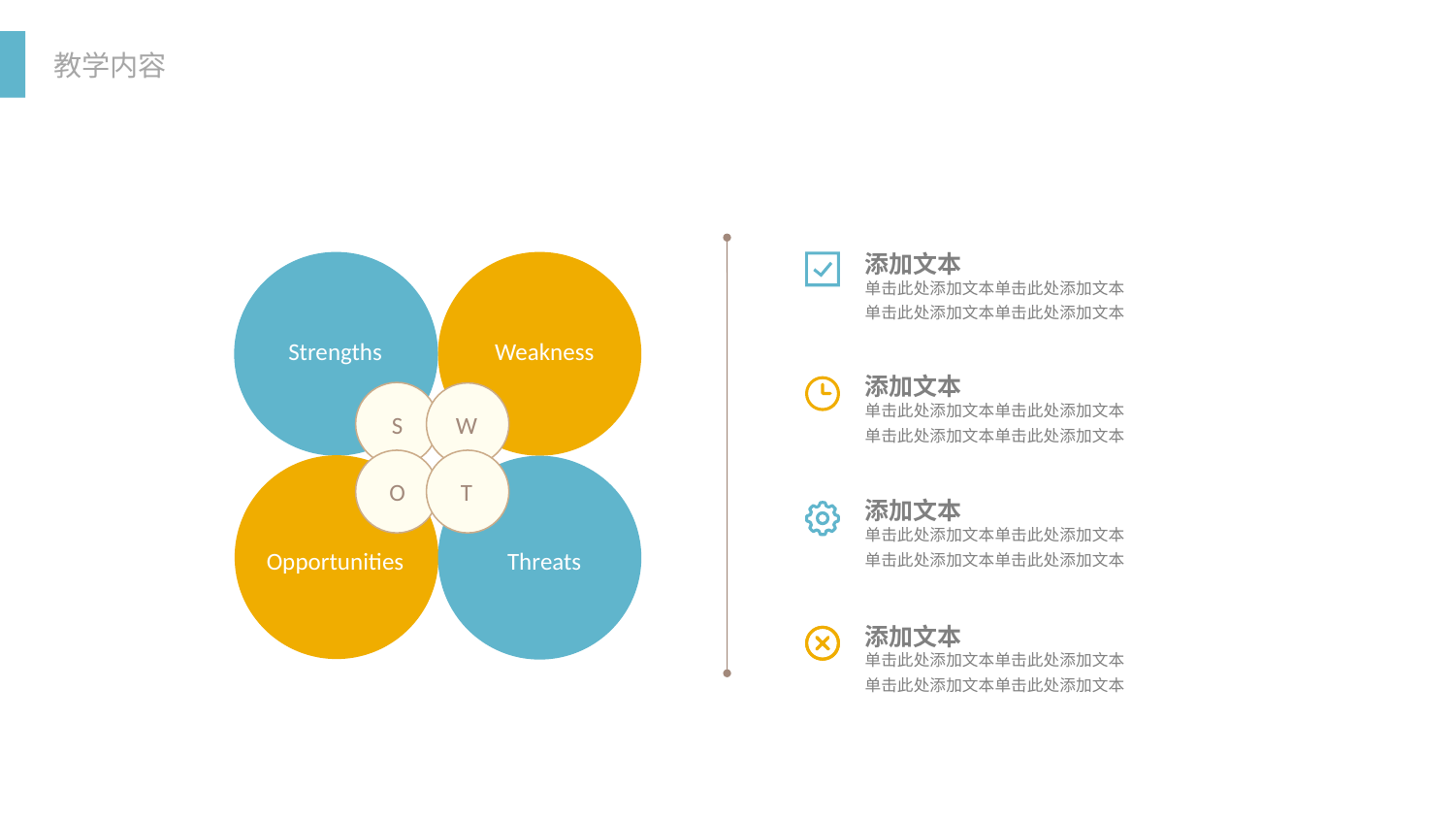

添加文本
单击此处添加文本单击此处添加文本
单击此处添加文本单击此处添加文本

Strengths
Weakness
添加文本
单击此处添加文本单击此处添加文本
单击此处添加文本单击此处添加文本

S
W

O
T
添加文本
单击此处添加文本单击此处添加文本
单击此处添加文本单击此处添加文本

Opportunities
Threats
添加文本
单击此处添加文本单击此处添加文本
单击此处添加文本单击此处添加文本